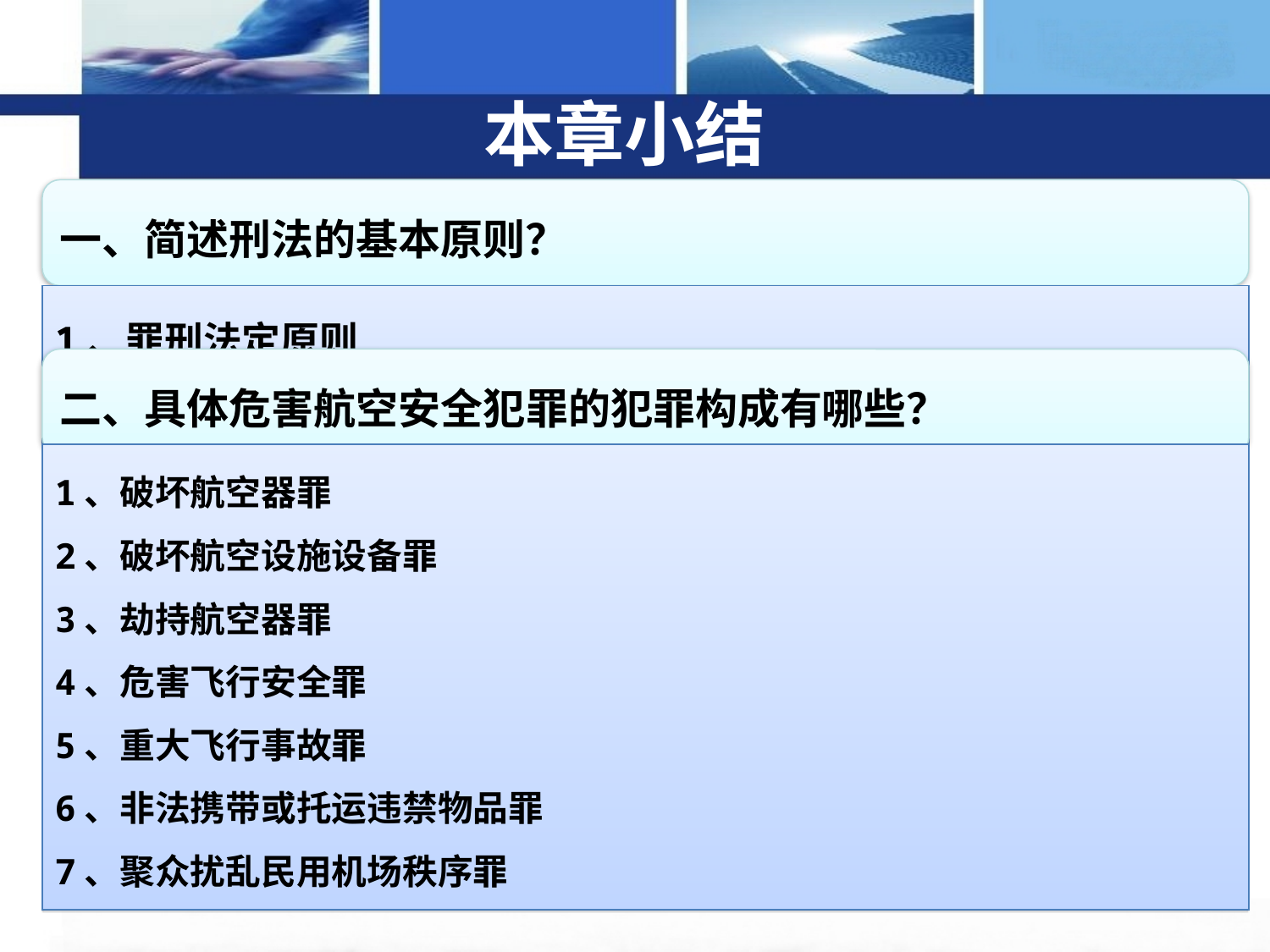

本章小结
一、简述刑法的基本原则？
1、罪刑法定原则
2、刑法面前人人平等原则
3、罪责刑相适应原则
二、具体危害航空安全犯罪的犯罪构成有哪些？
1、破坏航空器罪
2、破坏航空设施设备罪
3、劫持航空器罪
4、危害飞行安全罪
5、重大飞行事故罪
6、非法携带或托运违禁物品罪
7、聚众扰乱民用机场秩序罪
25